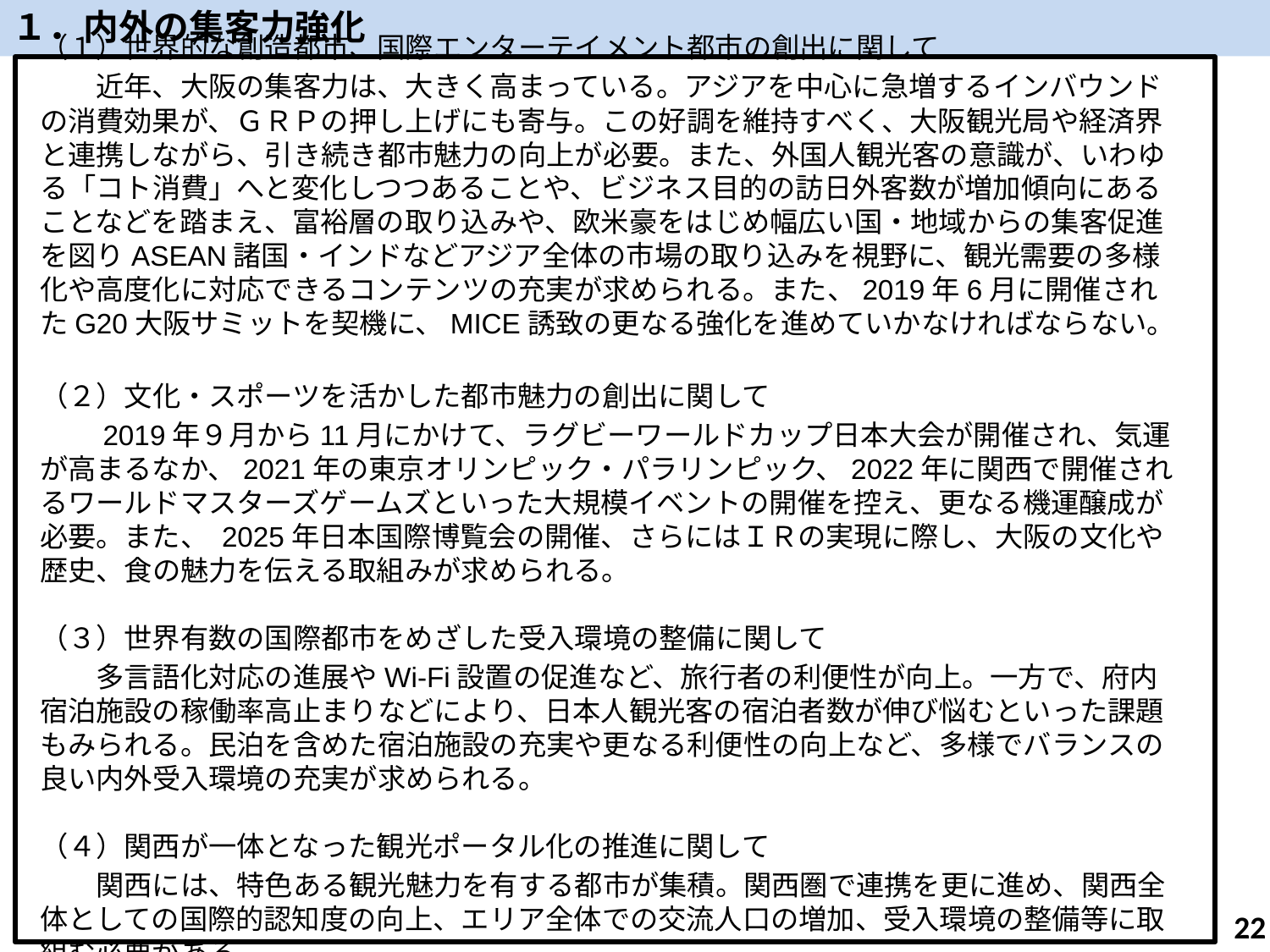

１．内外の集客力強化
（１）世界的な創造都市、国際エンターテイメント都市の創出に関して
　　近年、大阪の集客力は、大きく高まっている。アジアを中心に急増するインバウンドの消費効果が、ＧＲＰの押し上げにも寄与。この好調を維持すべく、大阪観光局や経済界と連携しながら、引き続き都市魅力の向上が必要。また、外国人観光客の意識が、いわゆる「コト消費」へと変化しつつあることや、ビジネス目的の訪日外客数が増加傾向にあることなどを踏まえ、富裕層の取り込みや、欧米豪をはじめ幅広い国・地域からの集客促進を図りASEAN諸国・インドなどアジア全体の市場の取り込みを視野に、観光需要の多様化や高度化に対応できるコンテンツの充実が求められる。また、2019年6月に開催されたG20大阪サミットを契機に、MICE誘致の更なる強化を進めていかなければならない。

（２）文化・スポーツを活かした都市魅力の創出に関して
　　2019年９月から11月にかけて、ラグビーワールドカップ日本大会が開催され、気運が高まるなか、2021年の東京オリンピック・パラリンピック、2022年に関西で開催されるワールドマスターズゲームズといった大規模イベントの開催を控え、更なる機運醸成が必要。また、 2025年日本国際博覧会の開催、さらにはＩＲの実現に際し、大阪の文化や歴史、食の魅力を伝える取組みが求められる。

（３）世界有数の国際都市をめざした受入環境の整備に関して
　　多言語化対応の進展やWi-Fi設置の促進など、旅行者の利便性が向上。一方で、府内宿泊施設の稼働率高止まりなどにより、日本人観光客の宿泊者数が伸び悩むといった課題もみられる。民泊を含めた宿泊施設の充実や更なる利便性の向上など、多様でバランスの良い内外受入環境の充実が求められる。

（４）関西が一体となった観光ポータル化の推進に関して
　　関西には、特色ある観光魅力を有する都市が集積。関西圏で連携を更に進め、関西全体としての国際的認知度の向上、エリア全体での交流人口の増加、受入環境の整備等に取組む必要がある。
22